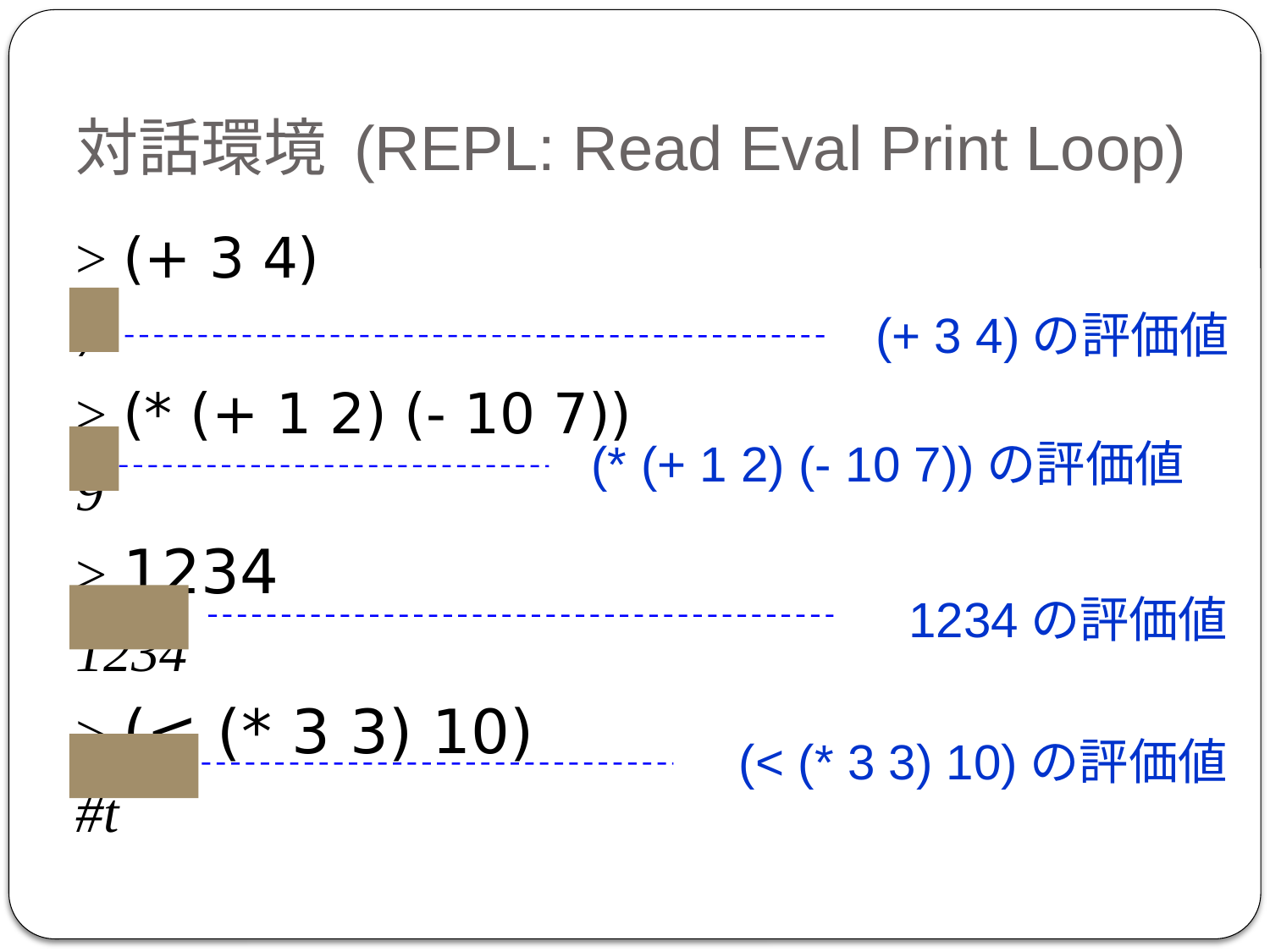

対話環境 (REPL: Read Eval Print Loop)

> (+ 3 4)
7
> (* (+ 1 2) (- 10 7))
9
> 1234
1234
> (< (* 3 3) 10)
#t

(+ 3 4)の評価値

(* (+ 1 2) (- 10 7))の評価値

1234の評価値

(< (* 3 3) 10)の評価値